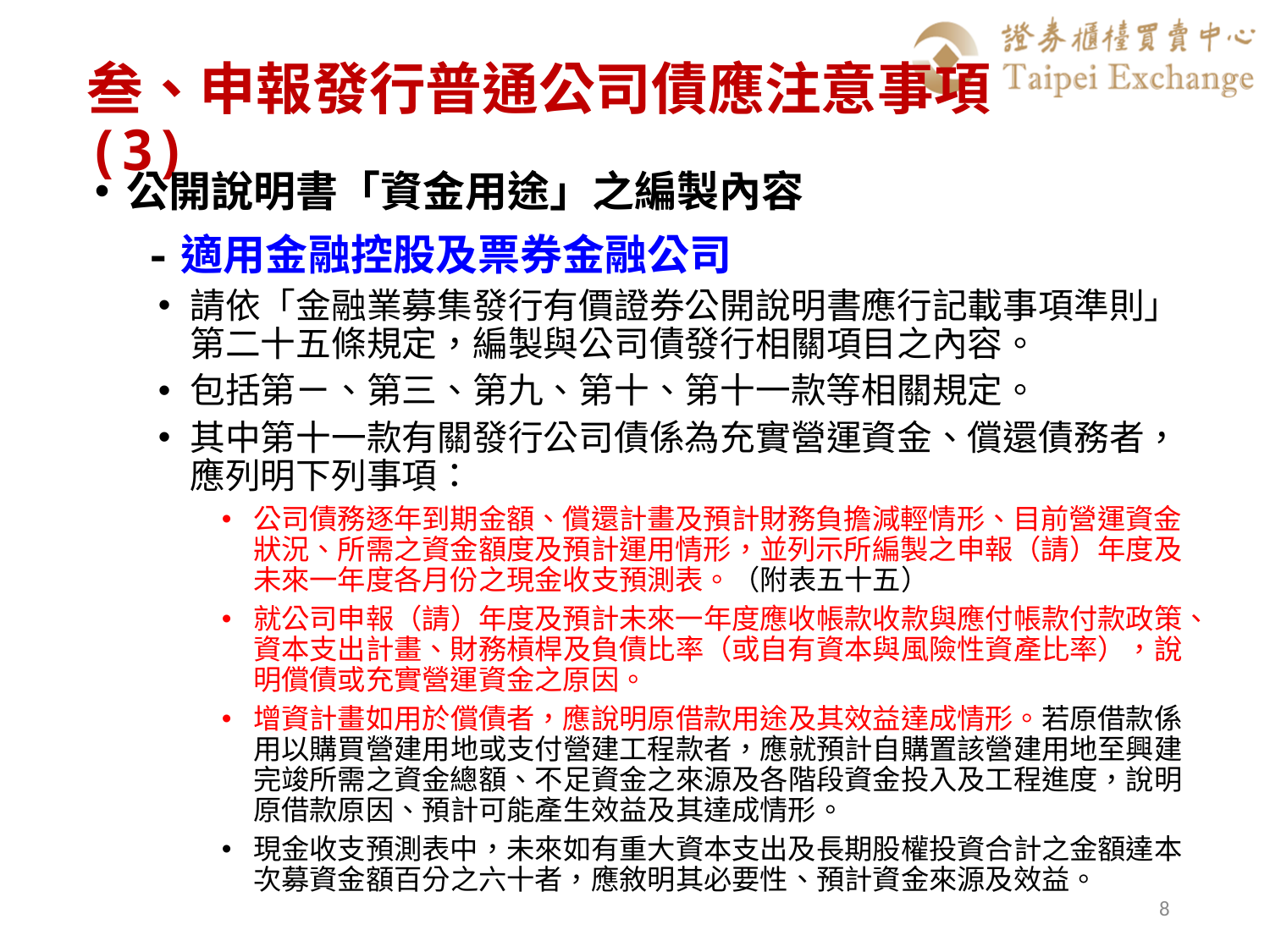

# 叁、申報發行普通公司債應注意事項(3)
公開說明書「資金用途」之編製內容
  -適用金融控股及票券金融公司
請依「金融業募集發行有價證券公開說明書應行記載事項準則」第二十五條規定，編製與公司債發行相關項目之內容。
包括第ㄧ、第三、第九、第十、第十一款等相關規定。
其中第十一款有關發行公司債係為充實營運資金、償還債務者，應列明下列事項：
公司債務逐年到期金額、償還計畫及預計財務負擔減輕情形、目前營運資金狀況、所需之資金額度及預計運用情形，並列示所編製之申報（請）年度及未來一年度各月份之現金收支預測表。（附表五十五）
就公司申報（請）年度及預計未來一年度應收帳款收款與應付帳款付款政策、資本支出計畫、財務槓桿及負債比率（或自有資本與風險性資產比率），說明償債或充實營運資金之原因。
增資計畫如用於償債者，應說明原借款用途及其效益達成情形。若原借款係用以購買營建用地或支付營建工程款者，應就預計自購置該營建用地至興建完竣所需之資金總額、不足資金之來源及各階段資金投入及工程進度，說明原借款原因、預計可能產生效益及其達成情形。
現金收支預測表中，未來如有重大資本支出及長期股權投資合計之金額達本次募資金額百分之六十者，應敘明其必要性、預計資金來源及效益。

8